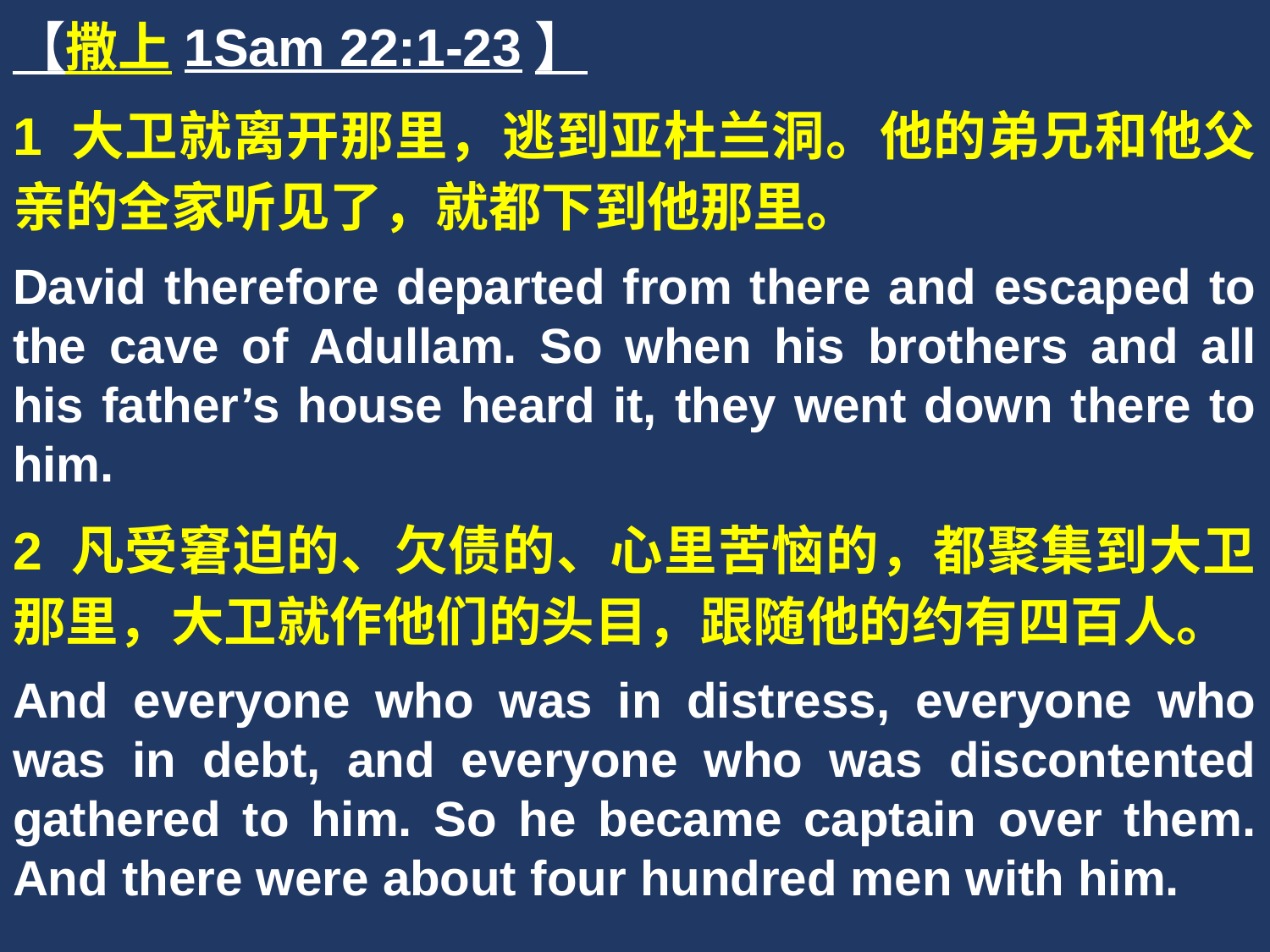

【撒上1Sam 22:1-23】
1 大卫就离开那里，逃到亚杜兰洞。他的弟兄和他父亲的全家听见了，就都下到他那里。
David therefore departed from there and escaped to the cave of Adullam. So when his brothers and all his father’s house heard it, they went down there to him.
2 凡受窘迫的、欠债的、心里苦恼的，都聚集到大卫那里，大卫就作他们的头目，跟随他的约有四百人。
And everyone who was in distress, everyone who was in debt, and everyone who was discontented gathered to him. So he became captain over them. And there were about four hundred men with him.